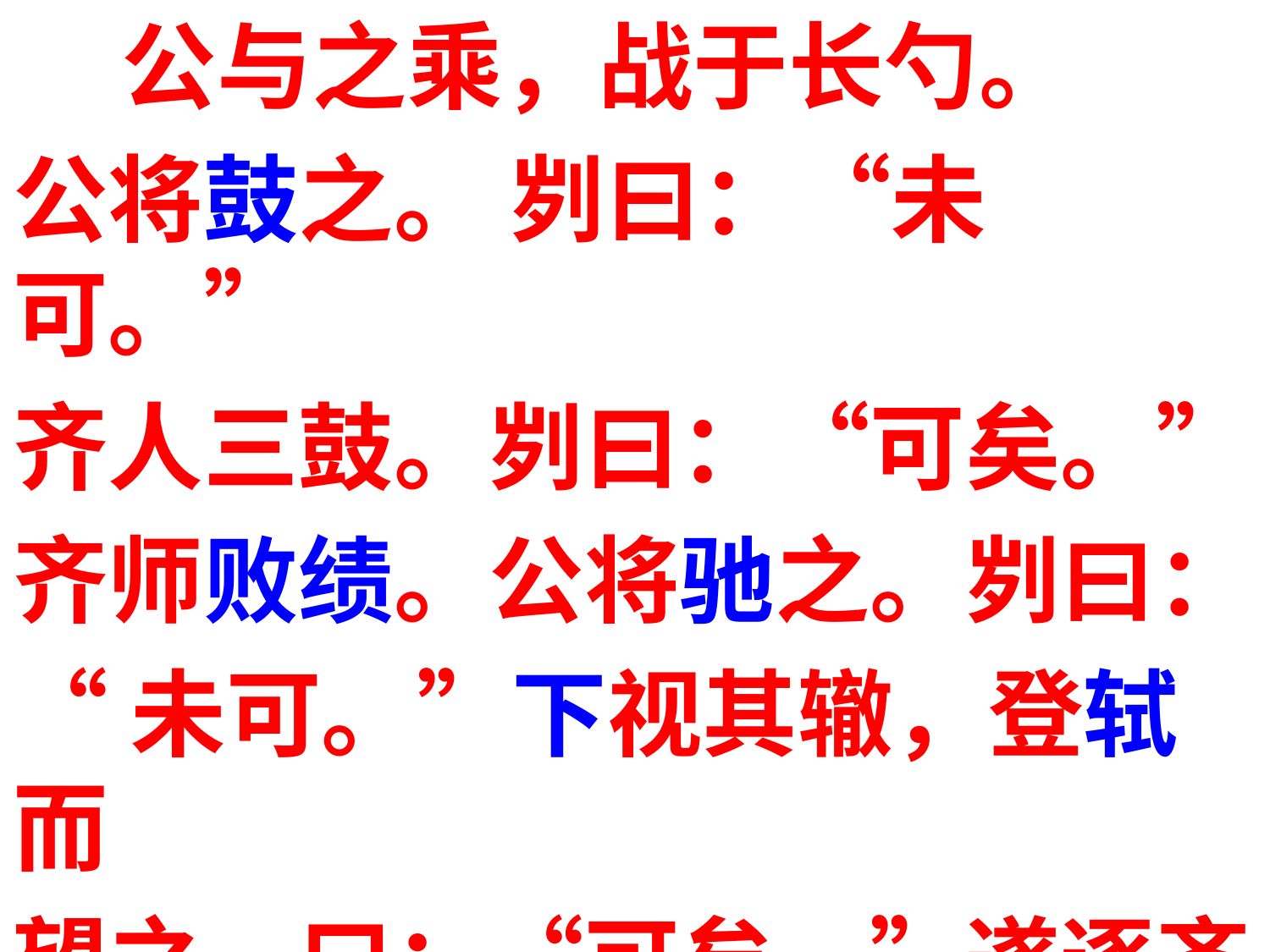

公与之乘，战于长勺。
公将鼓之。 刿曰：“未可。”
齐人三鼓。刿曰：“可矣。”
齐师败绩。公将驰之。刿曰：
“未可。”下视其辙，登轼而
望之，曰：“可矣。”遂逐齐
师。（52）